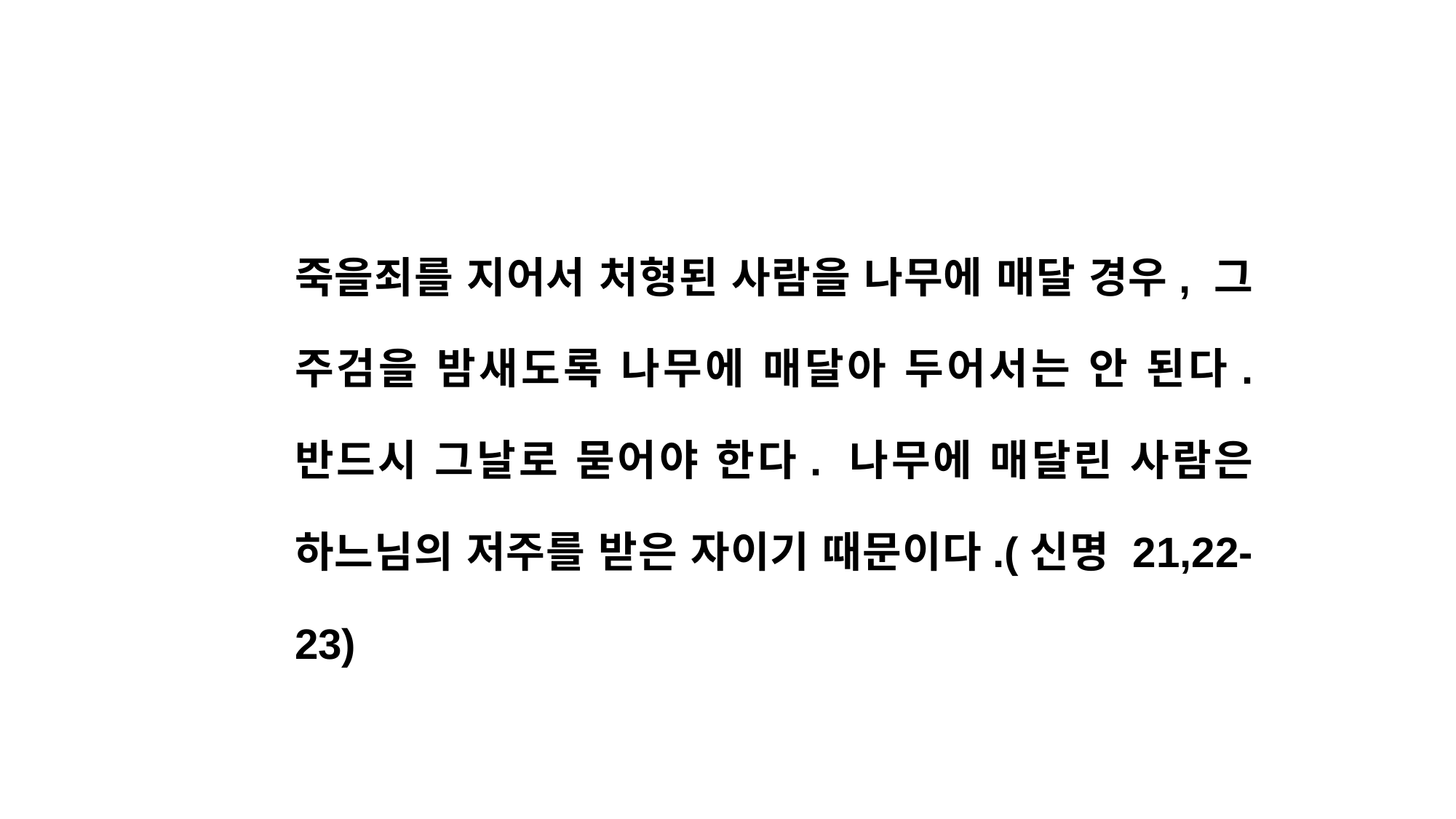

죽을죄를 지어서 처형된 사람을 나무에 매달 경우, 그 주검을 밤새도록 나무에 매달아 두어서는 안 된다. 반드시 그날로 묻어야 한다. 나무에 매달린 사람은 하느님의 저주를 받은 자이기 때문이다.(신명 21,22-23)